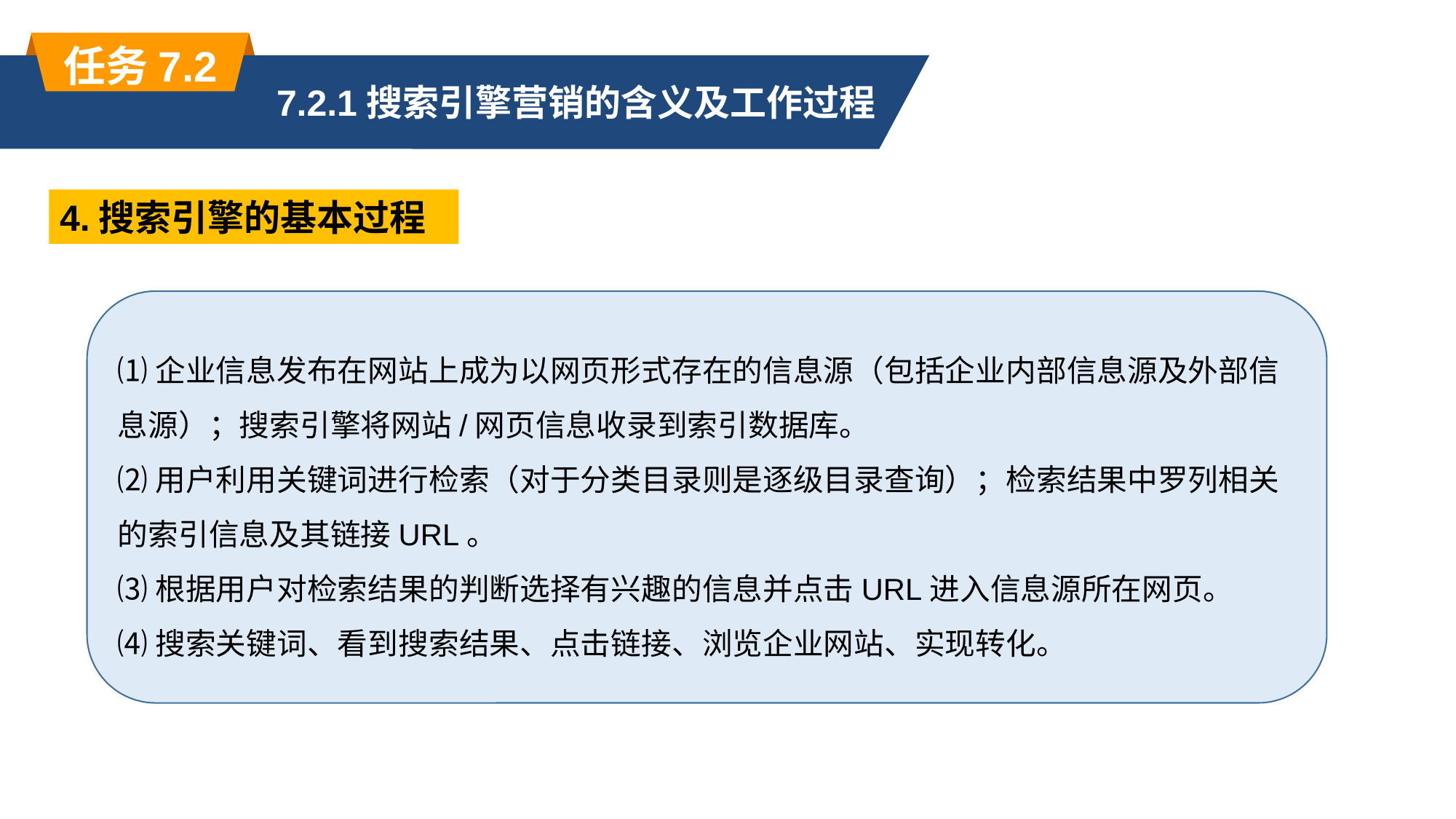

任务7.2

7.2.1搜索引擎营销的含义及工作过程
4.搜索引擎的基本过程
⑴企业信息发布在网站上成为以网页形式存在的信息源（包括企业内部信息源及外部信息源）；搜索引擎将网站/网页信息收录到索引数据库。
⑵用户利用关键词进行检索（对于分类目录则是逐级目录查询）；检索结果中罗列相关的索引信息及其链接URL。
⑶根据用户对检索结果的判断选择有兴趣的信息并点击URL进入信息源所在网页。
⑷搜索关键词、看到搜索结果、点击链接、浏览企业网站、实现转化。